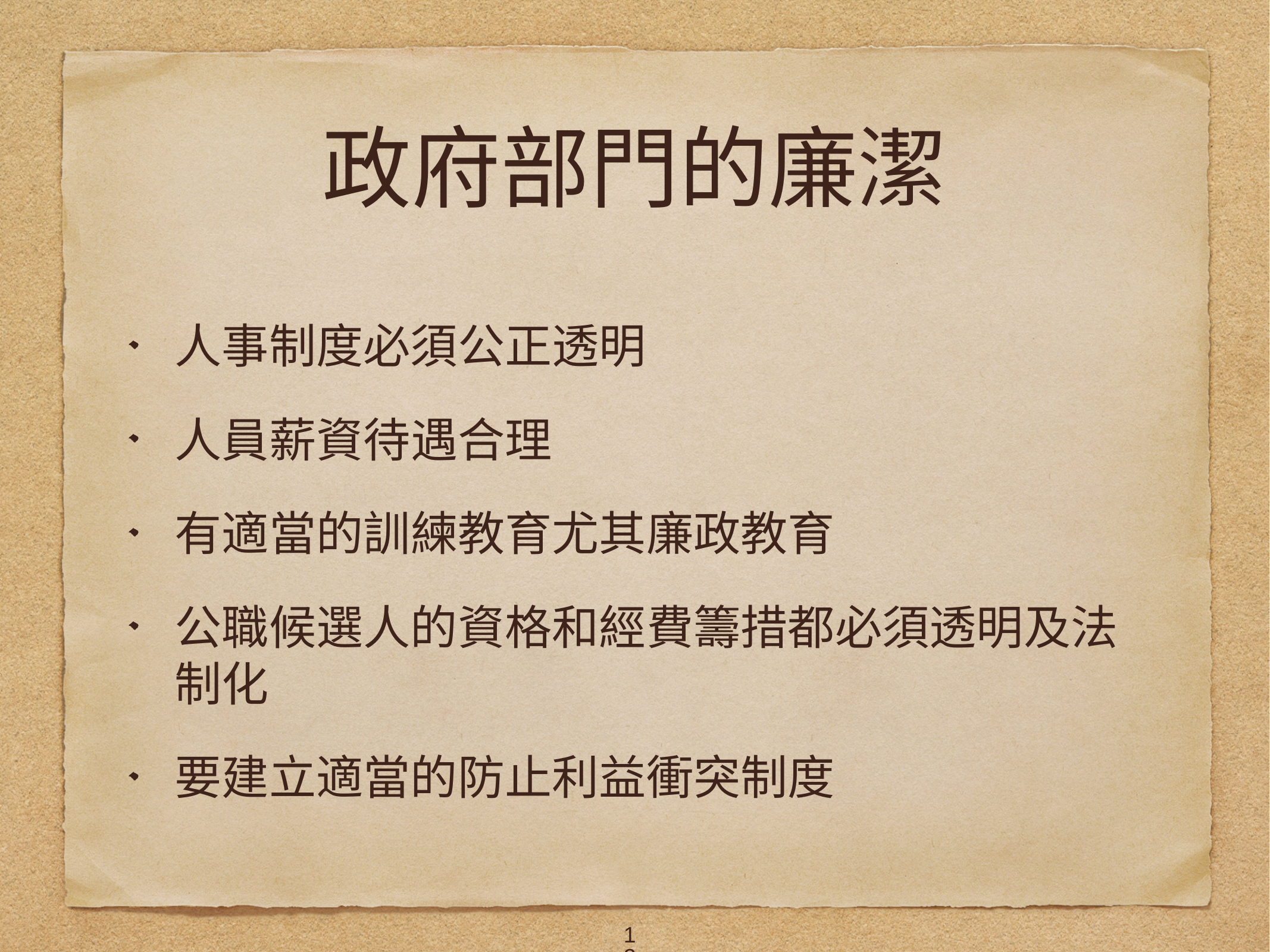

# 政府部門的廉潔
人事制度必須公正透明
人員薪資待遇合理
有適當的訓練教育尤其廉政教育
公職候選人的資格和經費籌措都必須透明及法制化
要建立適當的防止利益衝突制度
12